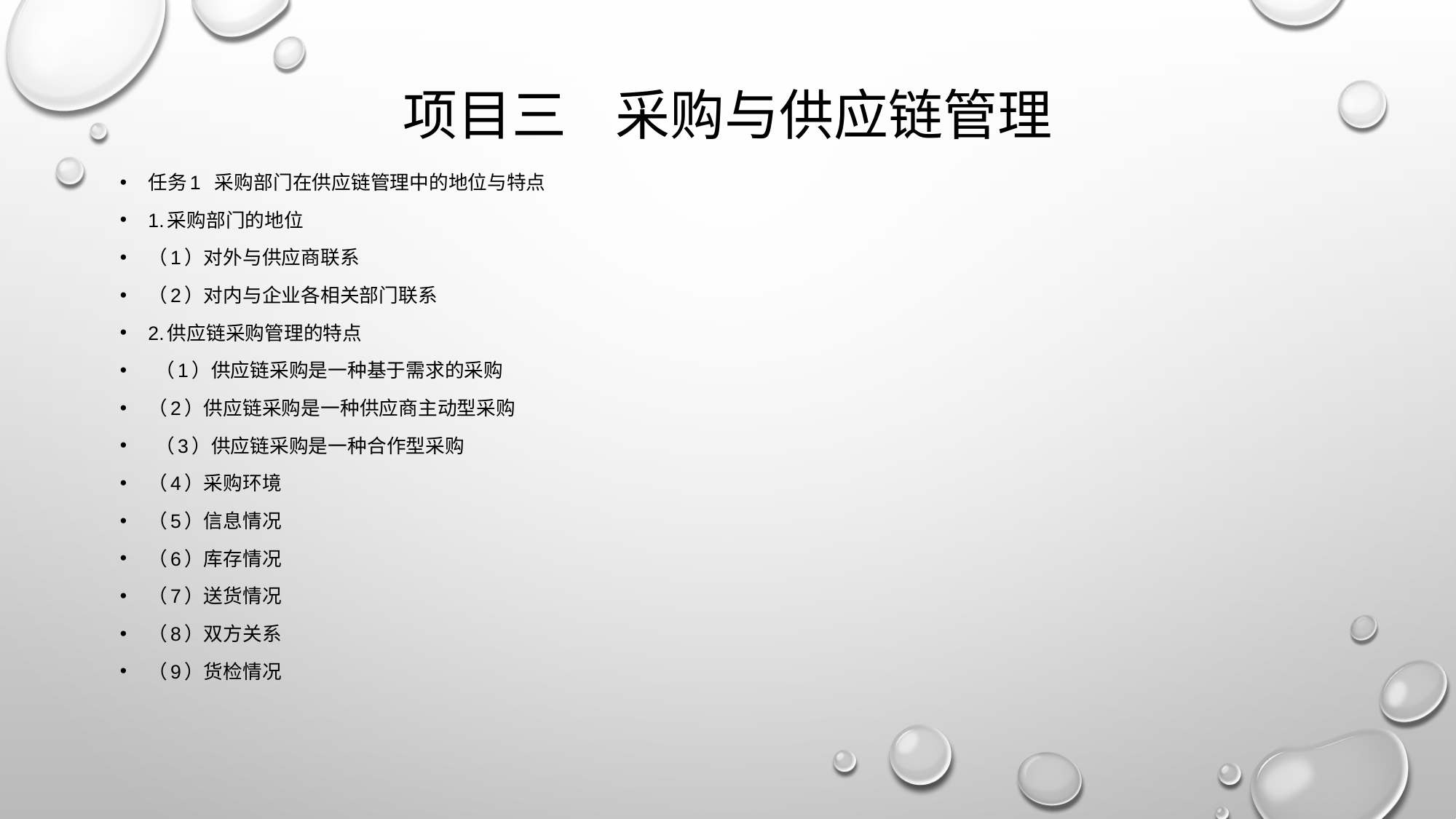

# 项目三    采购与供应链管理
任务1  采购部门在供应链管理中的地位与特点
1.采购部门的地位
（1）对外与供应商联系
（2）对内与企业各相关部门联系
2.供应链采购管理的特点
 （1）供应链采购是一种基于需求的采购
（2）供应链采购是一种供应商主动型采购
 （3）供应链采购是一种合作型采购
（4）采购环境
（5）信息情况
（6）库存情况
（7）送货情况
（8）双方关系
（9）货检情况